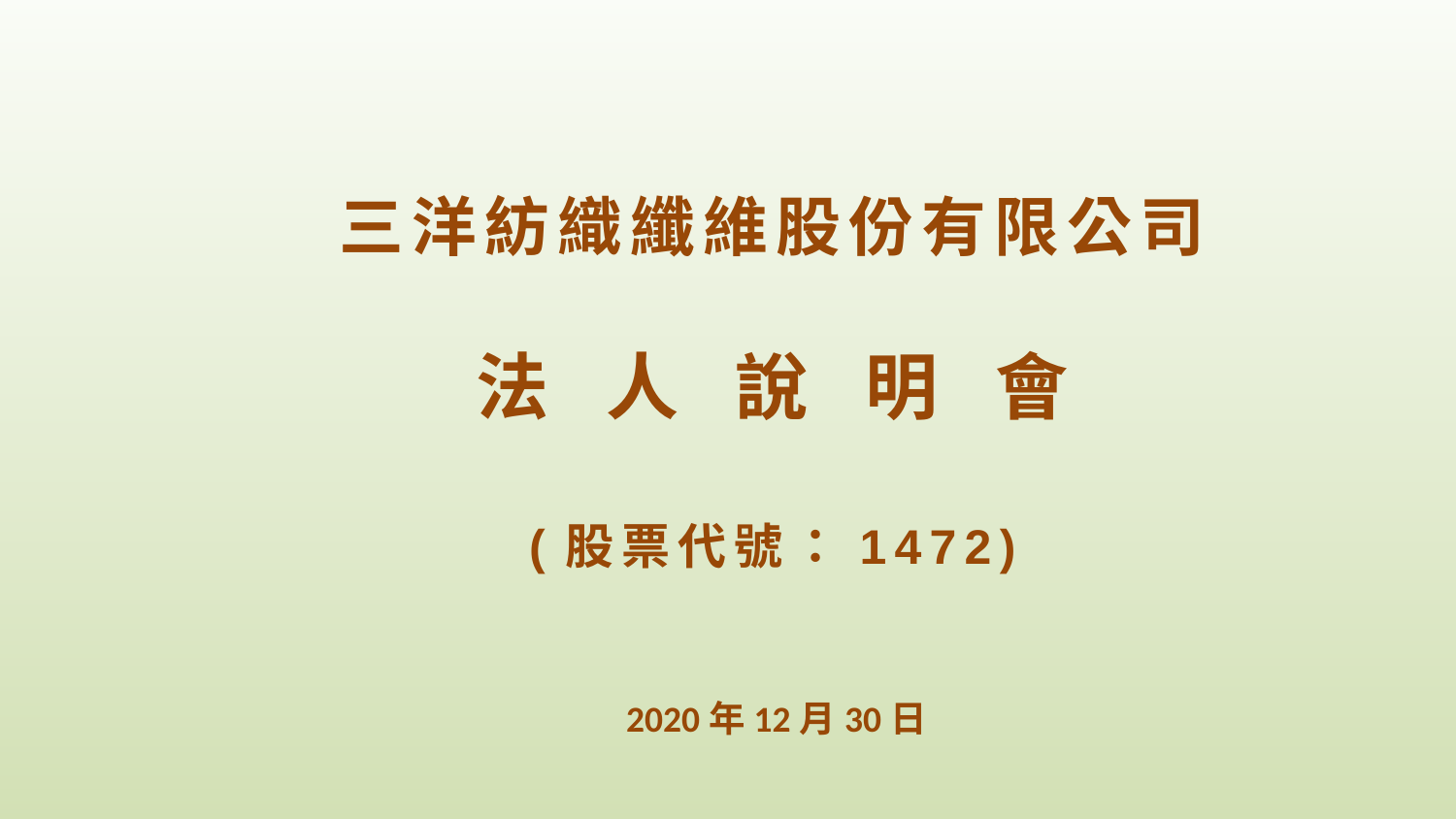

三洋紡織纖維股份有限公司
法  人  說  明  會
(股票代號：1472)
2020年12月30日
1